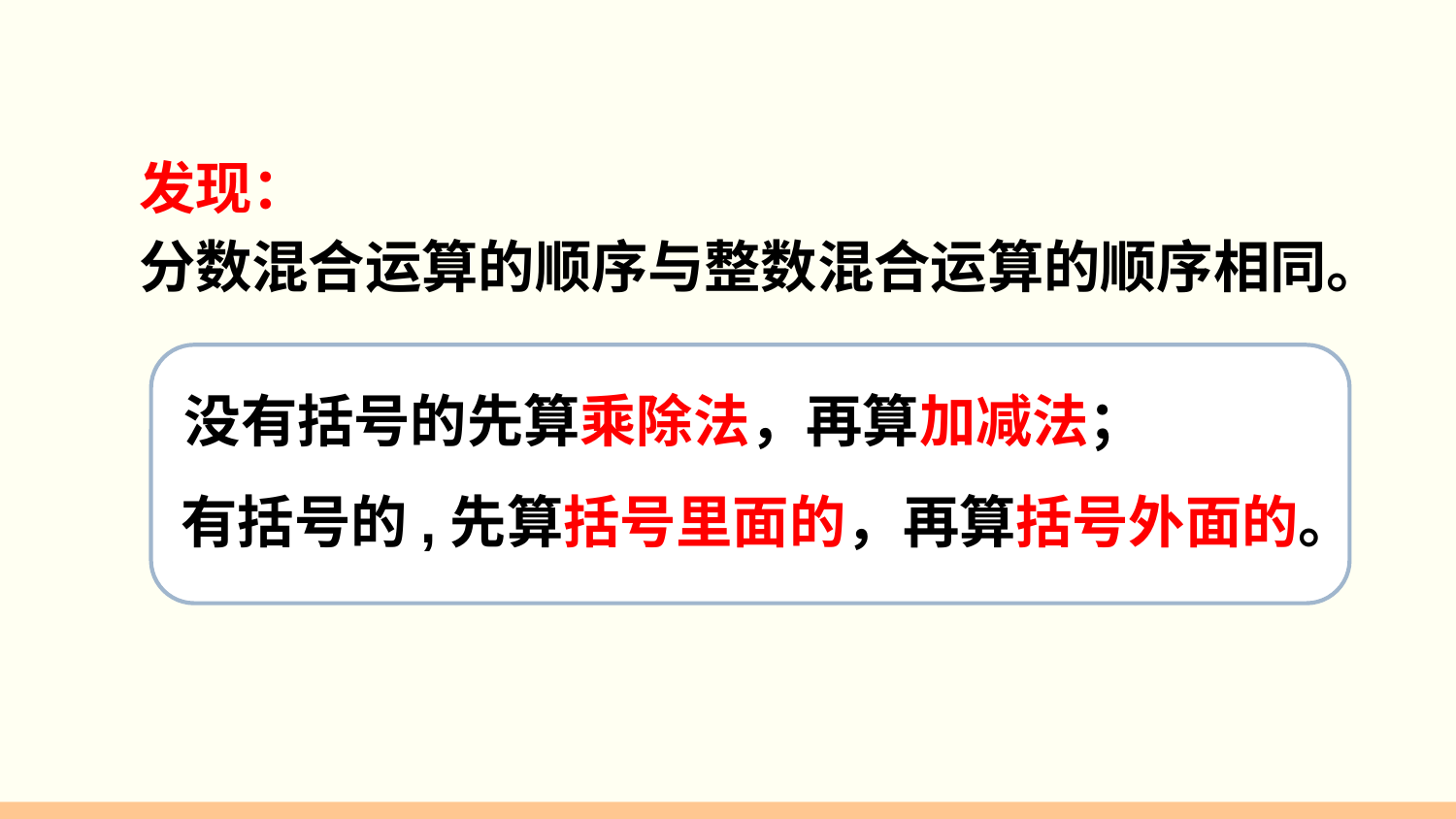

发现：
分数混合运算的顺序与整数混合运算的顺序相同。

没有括号的先算乘除法，再算加减法；
有括号的,先算括号里面的，再算括号外面的。